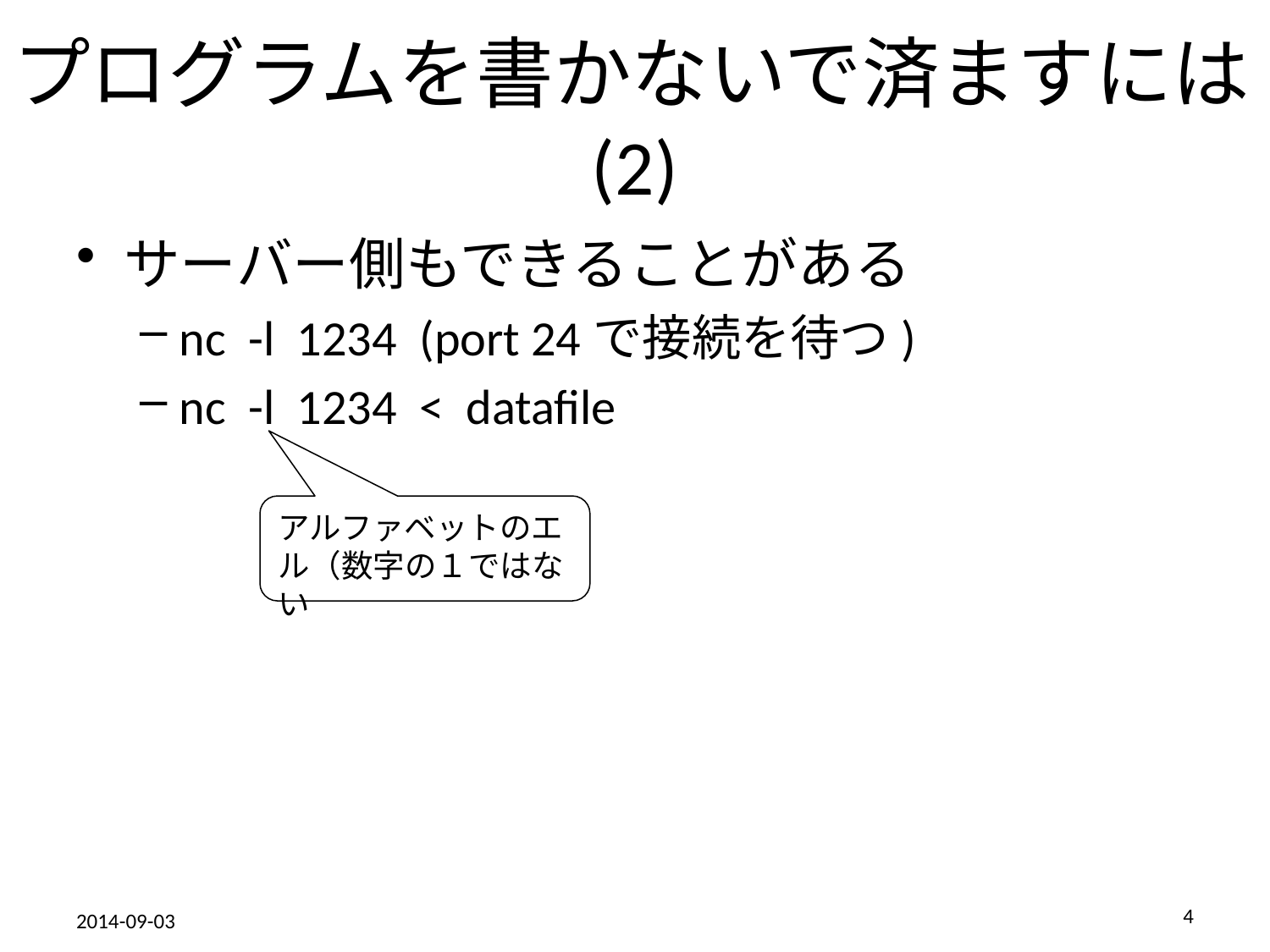

# プログラムを書かないで済ますには(2)
サーバー側もできることがある
nc  -l  1234  (port 24で接続を待つ)
nc  -l  1234  <  datafile
アルファベットのエル（数字の１ではない
4
2014-09-03